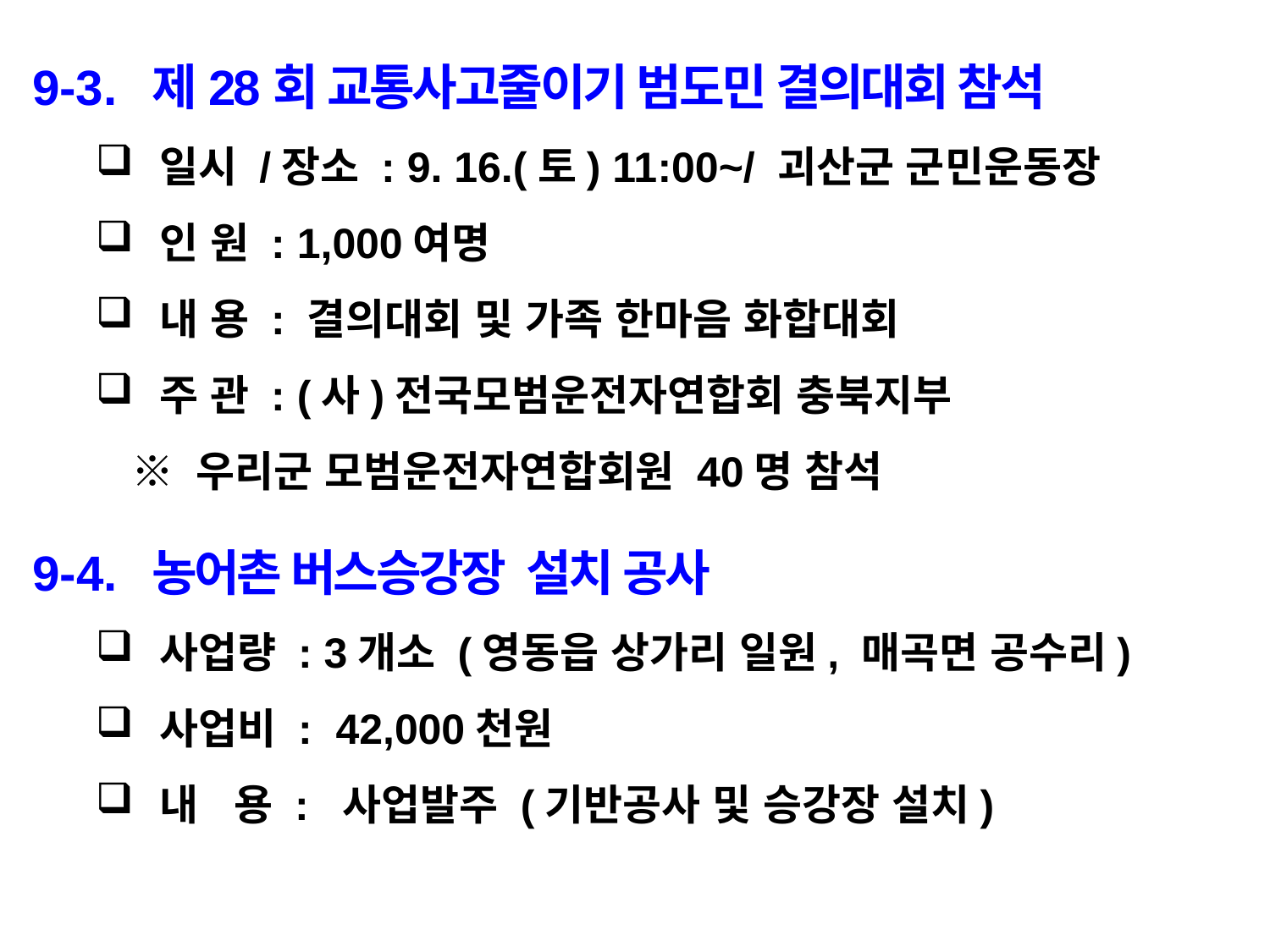

9-3.  제28회 교통사고줄이기 범도민 결의대회 참석
일시 /장소 : 9. 16.(토) 11:00~/ 괴산군 군민운동장
인 원 : 1,000여명
내 용 : 결의대회 및 가족 한마음 화합대회
주 관 : (사)전국모범운전자연합회 충북지부
   ※ 우리군 모범운전자연합회원 40명 참석

9-4.  농어촌 버스승강장  설치 공사
사업량 : 3개소 (영동읍 상가리 일원, 매곡면 공수리)
사업비 :  42,000천원
내   용 :  사업발주 (기반공사 및 승강장 설치)